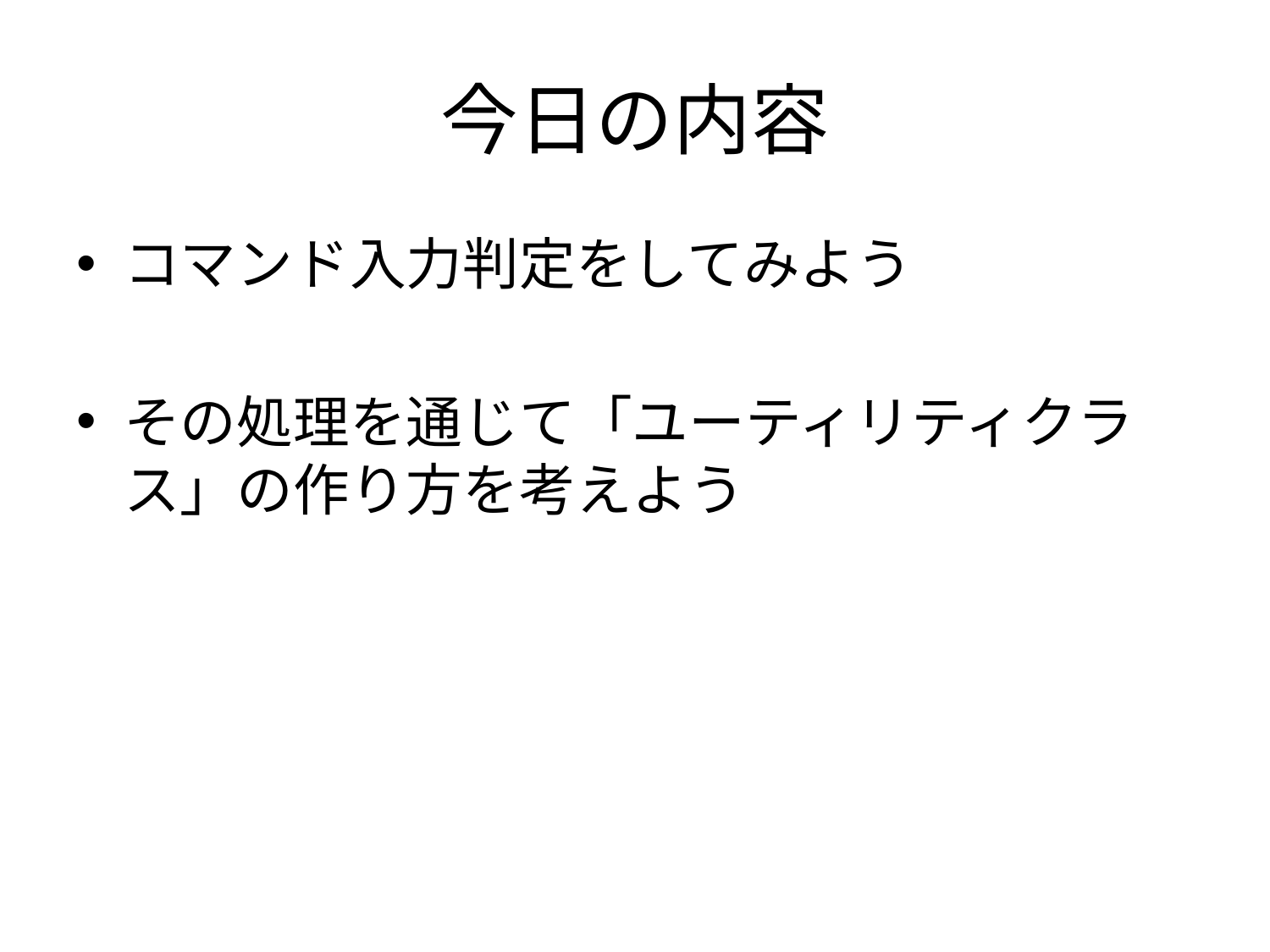

# 今日の内容
コマンド入力判定をしてみよう

その処理を通じて「ユーティリティクラス」の作り方を考えよう